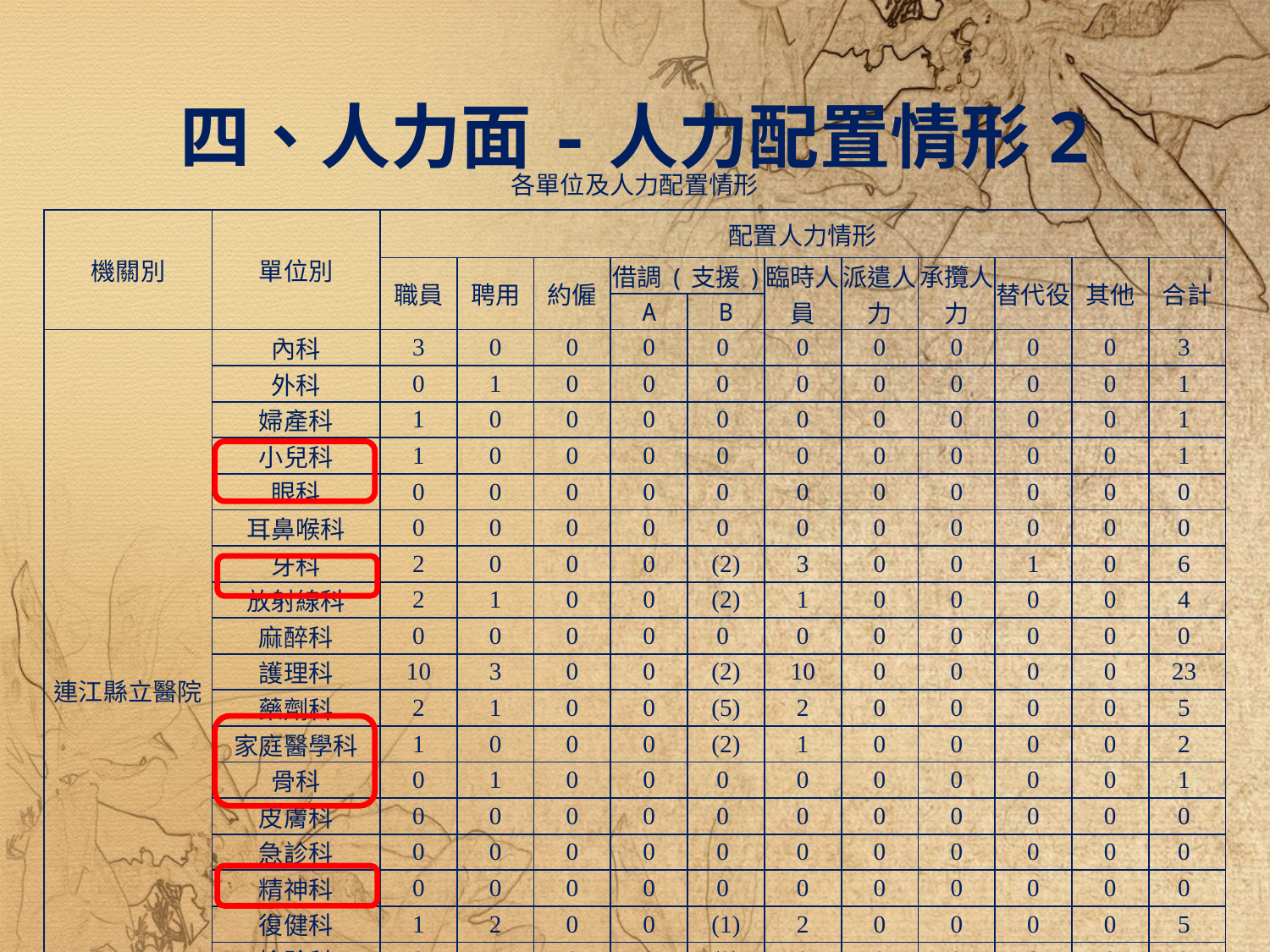

四、人力面-人力配置情形2
| 各單位及人力配置情形 |  |  |  |  |  |  |  |  |  |  |  |  |
| --- | --- | --- | --- | --- | --- | --- | --- | --- | --- | --- | --- | --- |
| 機關別 | 單位別 | 配置人力情形 |  |  |  |  |  |  |  |  |  |  |
|  |  | 職員 | 聘用 | 約僱 | 借調(支援) |  | 臨時人員 | 派遣人力 | 承攬人力 | 替代役 | 其他 | 合計 |
|  |  |  |  |  | A | B |  |  |  |  |  |  |
| 連江縣立醫院 | 內科 | 3 | 0 | 0 | 0 | 0 | 0 | 0 | 0 | 0 | 0 | 3 |
|  | 外科 | 0 | 1 | 0 | 0 | 0 | 0 | 0 | 0 | 0 | 0 | 1 |
|  | 婦產科 | 1 | 0 | 0 | 0 | 0 | 0 | 0 | 0 | 0 | 0 | 1 |
|  | 小兒科 | 1 | 0 | 0 | 0 | 0 | 0 | 0 | 0 | 0 | 0 | 1 |
|  | 眼科 | 0 | 0 | 0 | 0 | 0 | 0 | 0 | 0 | 0 | 0 | 0 |
|  | 耳鼻喉科 | 0 | 0 | 0 | 0 | 0 | 0 | 0 | 0 | 0 | 0 | 0 |
|  | 牙科 | 2 | 0 | 0 | 0 | (2) | 3 | 0 | 0 | 1 | 0 | 6 |
|  | 放射線科 | 2 | 1 | 0 | 0 | (2) | 1 | 0 | 0 | 0 | 0 | 4 |
|  | 麻醉科 | 0 | 0 | 0 | 0 | 0 | 0 | 0 | 0 | 0 | 0 | 0 |
|  | 護理科 | 10 | 3 | 0 | 0 | (2) | 10 | 0 | 0 | 0 | 0 | 23 |
|  | 藥劑科 | 2 | 1 | 0 | 0 | (5) | 2 | 0 | 0 | 0 | 0 | 5 |
|  | 家庭醫學科 | 1 | 0 | 0 | 0 | (2) | 1 | 0 | 0 | 0 | 0 | 2 |
|  | 骨科 | 0 | 1 | 0 | 0 | 0 | 0 | 0 | 0 | 0 | 0 | 1 |
|  | 皮膚科 | 0 | 0 | 0 | 0 | 0 | 0 | 0 | 0 | 0 | 0 | 0 |
|  | 急診科 | 0 | 0 | 0 | 0 | 0 | 0 | 0 | 0 | 0 | 0 | 0 |
|  | 精神科 | 0 | 0 | 0 | 0 | 0 | 0 | 0 | 0 | 0 | 0 | 0 |
|  | 復健科 | 1 | 2 | 0 | 0 | (1) | 2 | 0 | 0 | 0 | 0 | 5 |
|  | 檢驗科 | 2 | 1 | 0 | 0 | (2) | 0 | 0 | 0 | 0 | 0 | 3 |
|  | 營養科 | 0 | 0 | 0 | 0 | (1) | 0 | 0 | 0 | 0 | 0 | 0 |
|  | 合計 | 25 | 10 | 0 | 0 | (17) | 19 | 0 | 0 | 1 | 0 | 55 |